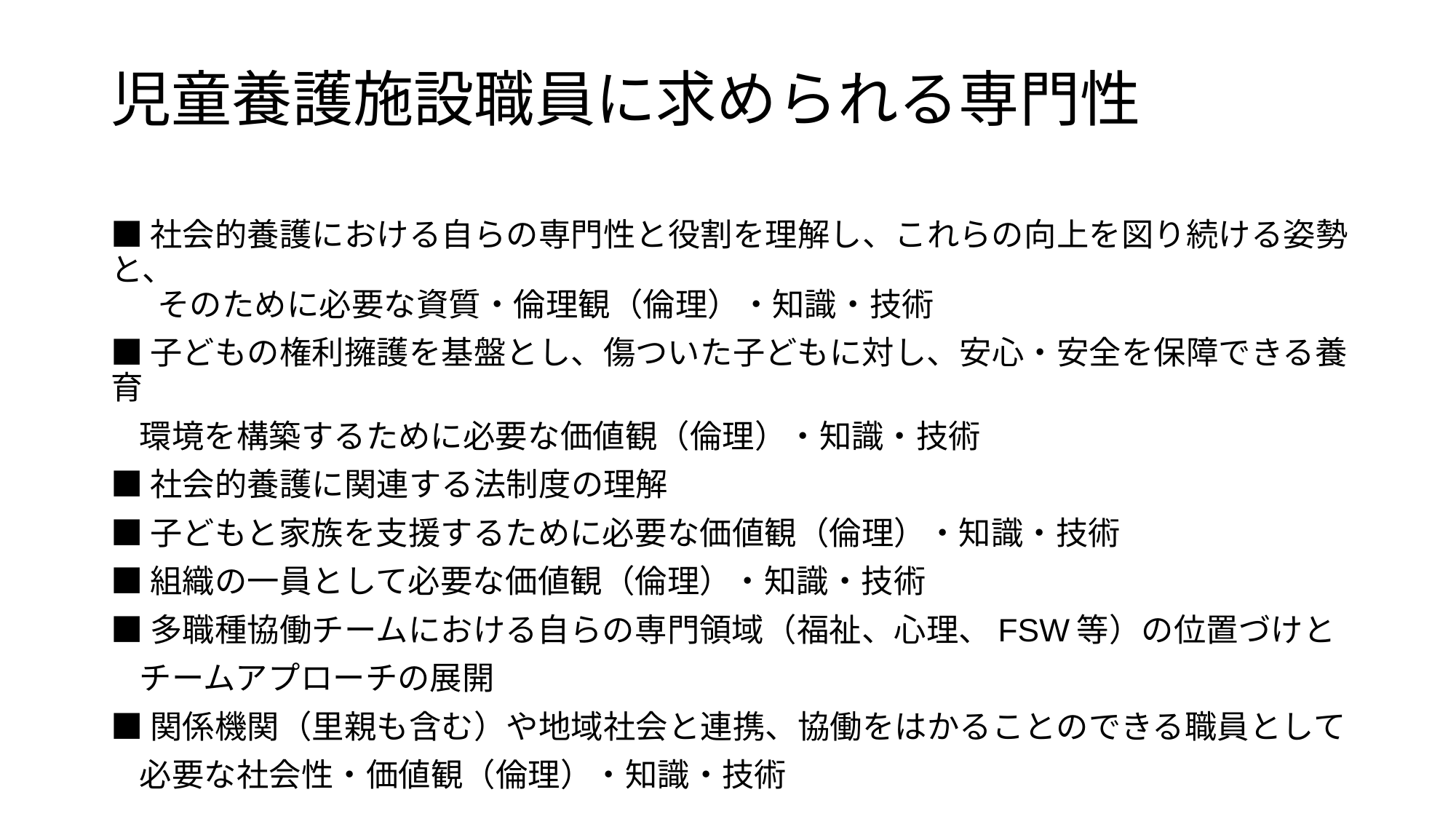

# 児童養護施設職員に求められる専門性
■社会的養護における自らの専門性と役割を理解し、これらの向上を図り続ける姿勢と、
 　そのために必要な資質・倫理観（倫理）・知識・技術
■子どもの権利擁護を基盤とし、傷ついた子どもに対し、安心・安全を保障できる養育
   環境を構築するために必要な価値観（倫理）・知識・技術
■社会的養護に関連する法制度の理解
■子どもと家族を支援するために必要な価値観（倫理）・知識・技術
■組織の一員として必要な価値観（倫理）・知識・技術
■多職種協働チームにおける自らの専門領域（福祉、心理、FSW等）の位置づけと
   チームアプローチの展開
■関係機関（里親も含む）や地域社会と連携、協働をはかることのできる職員として
   必要な社会性・価値観（倫理）・知識・技術